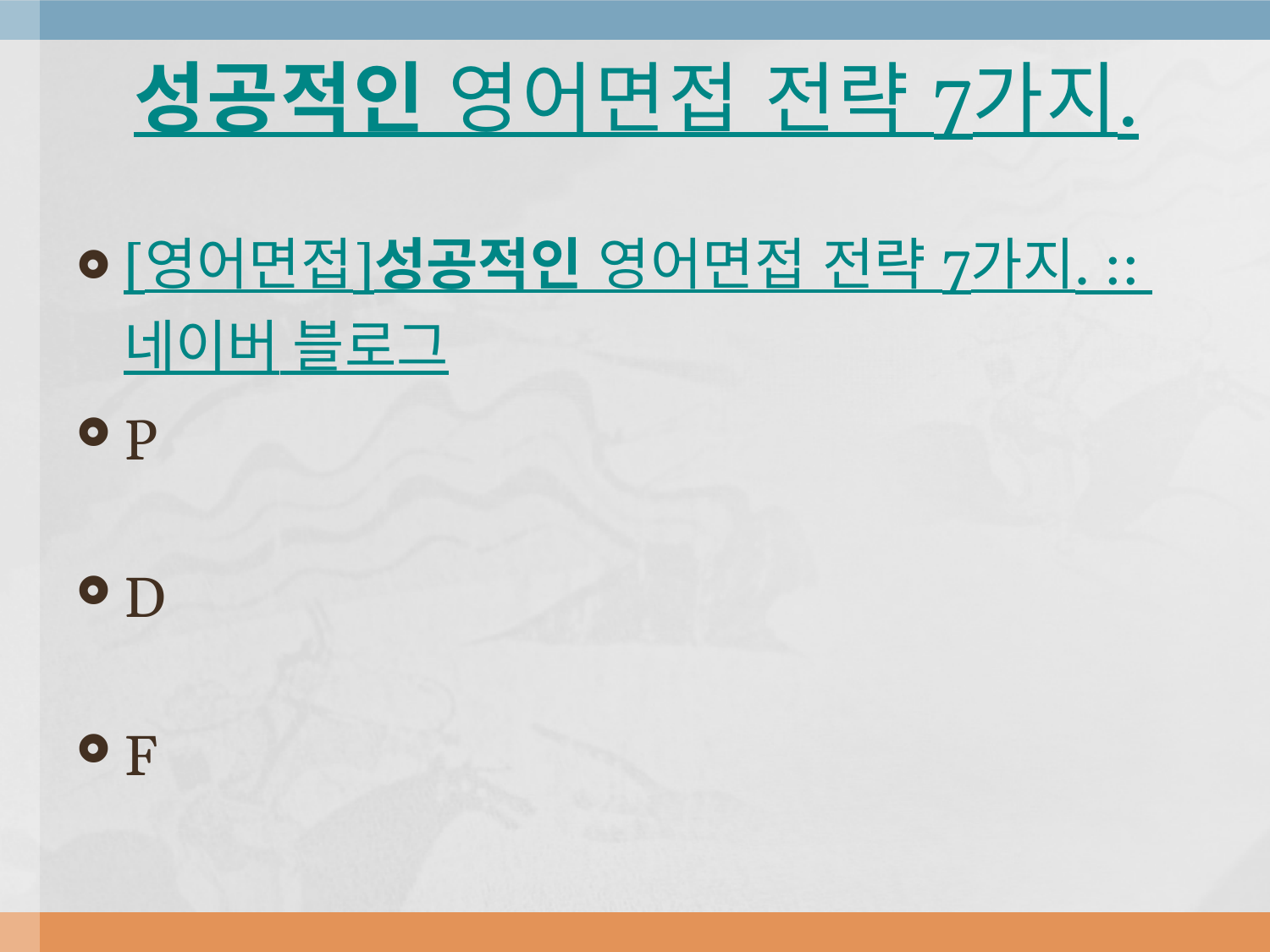

# 성공적인 영어면접 전략 7가지.
[영어면접]성공적인 영어면접 전략 7가지. :: 네이버 블로그
P

D

F